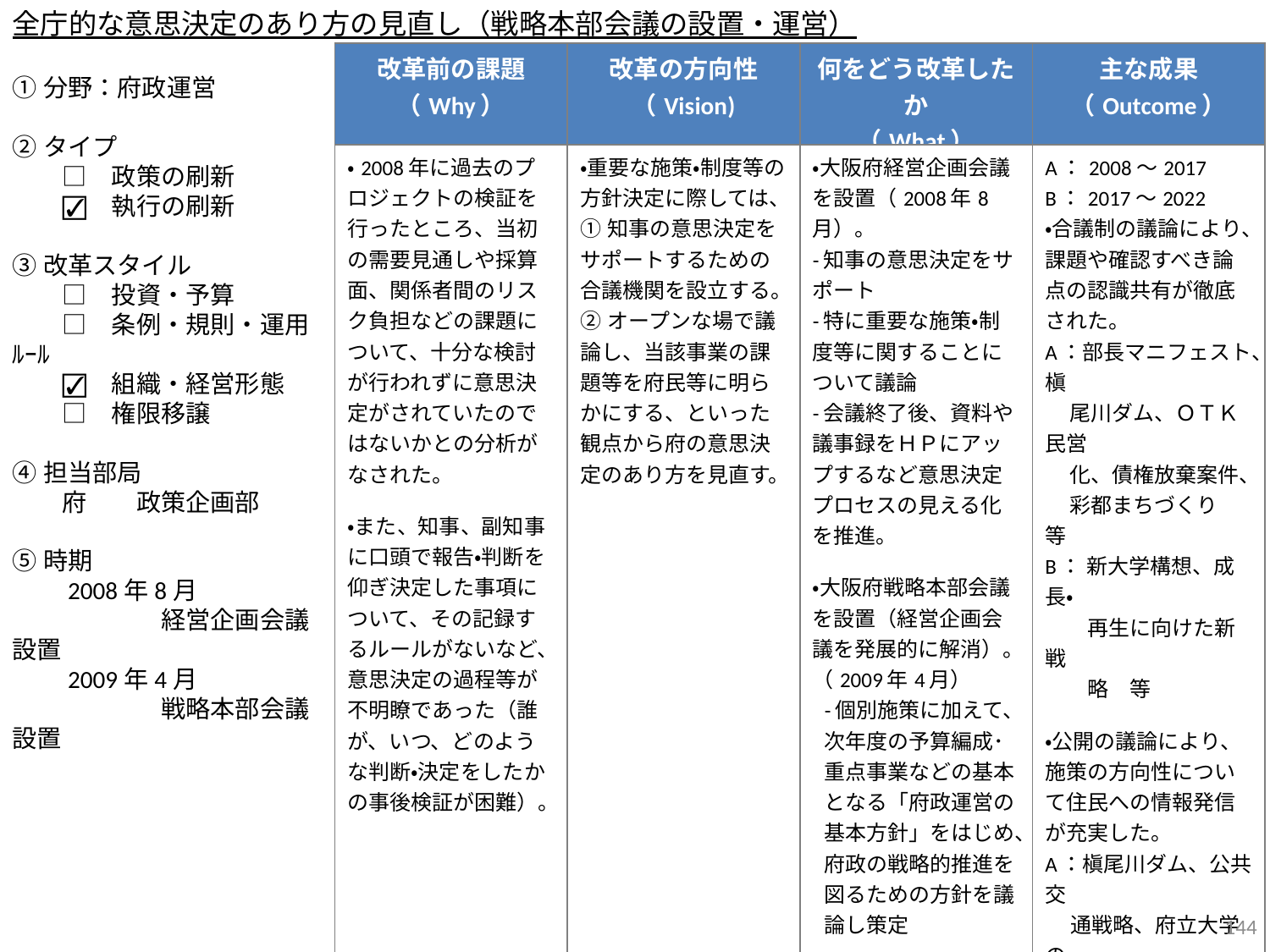

全庁的な意思決定のあり方の見直し（戦略本部会議の設置・運営）
| 改革前の課題 （Why） | 改革の方向性 （Vision) | 何をどう改革したか （What） | 主な成果 （Outcome） |
| --- | --- | --- | --- |
| ・2008年に過去のプロジェクトの検証を行ったところ、当初の需要見通しや採算面、関係者間のリスク負担などの課題について、十分な検討が行われずに意思決定がされていたのではないかとの分析がなされた。 ・また、知事、副知事に口頭で報告・判断を仰ぎ決定した事項について、その記録するルールがないなど、意思決定の過程等が不明瞭であった（誰が、いつ、どのような判断・決定をしたかの事後検証が困難）。 | ・重要な施策・制度等の方針決定に際しては、 ①知事の意思決定をサポートするための合議機関を設立する。 ②オープンな場で議論し、当該事業の課題等を府民等に明らかにする、といった観点から府の意思決定のあり方を見直す。 | ・大阪府経営企画会議を設置（2008年8月）。 -知事の意思決定をサポート -特に重要な施策・制度等に関することについて議論 -会議終了後、資料や議事録をＨＰにアップするなど意思決定プロセスの見える化を推進。 ・大阪府戦略本部会議を設置（経営企画会議を発展的に解消）。（2009年4月） -個別施策に加えて、次年度の予算編成･重点事業などの基本となる「府政運営の基本方針」をはじめ、府政の戦略的推進を図るための方針を議論し策定 | A：2008～2017 B：2017～2022 ・合議制の議論により、課題や確認すべき論点の認識共有が徹底された。 A：部長マニフェスト、槇 尾川ダム、ＯＴＫ民営 化、債権放棄案件、 彩都まちづくり　等 B： 新大学構想、成長・ 　　再生に向けた新戦 　　略　等 ・公開の議論により、施策の方向性について住民への情報発信が充実した。 A：槇尾川ダム、公共交 　 通戦略、府立大学の 大学改革、病院統合、 大阪健康安全基盤 研究所のあり方、森 林環境税・宿泊税の 創設　等 B： 受動喫煙防止条例、 　　府大・市大の授業 　　料無償化　 等 ・訴訟リスク等に備えたリーガルチェックの実施が定着した。 |
①分野：府政運営

②タイプ
　　□　政策の刷新
　　☑　執行の刷新

③改革スタイル
　　□　投資・予算
　　□　条例・規則・運用ﾙｰﾙ
　　☑　組織・経営形態
　　□　権限移譲

④担当部局
　　府　　政策企画部

⑤時期
　　2008年8月
　　　　　　経営企画会議設置
　　2009年4月
　　　　　　戦略本部会議設置
144